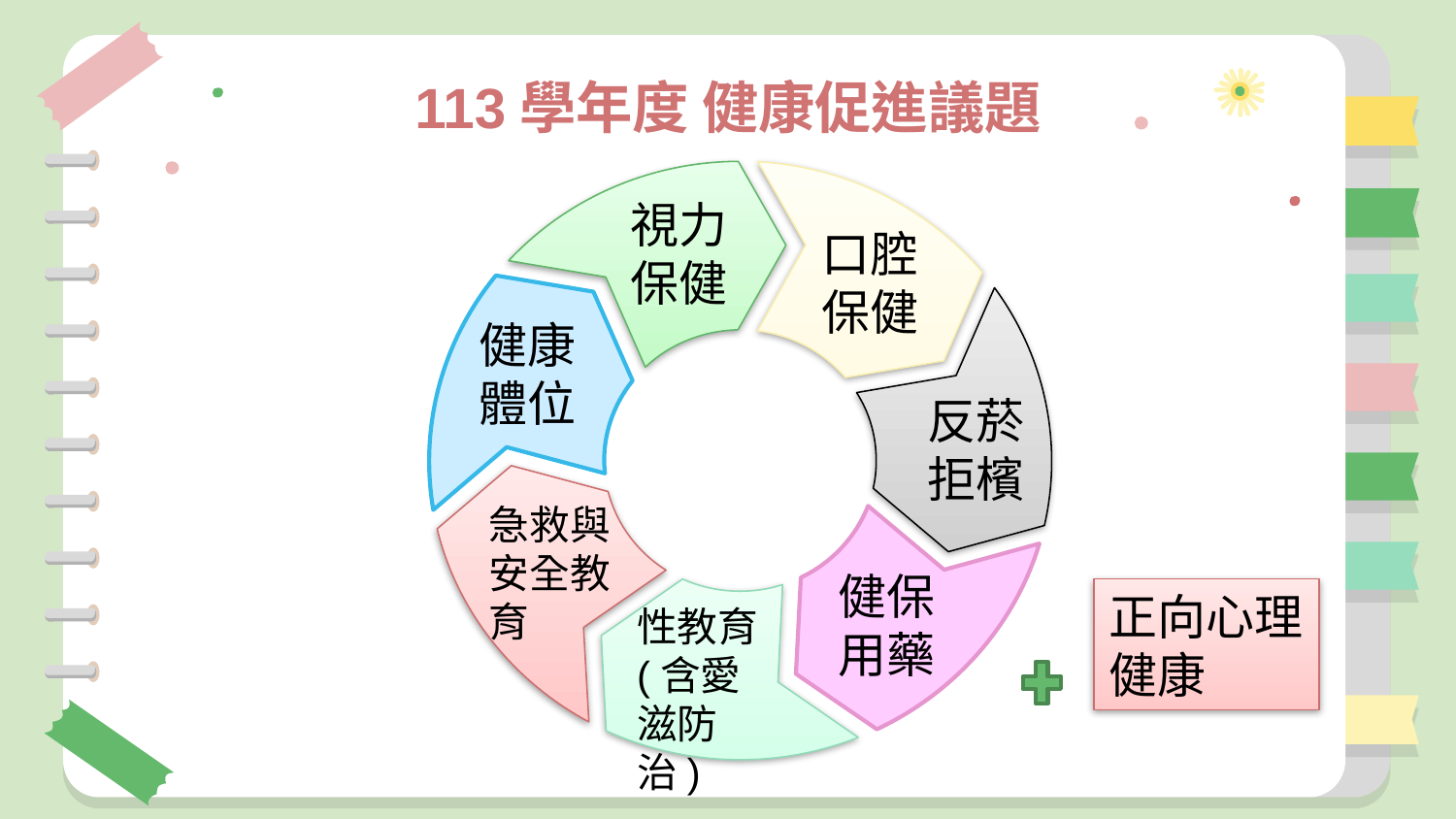

# 113學年度 健康促進議題

視力
保健
口腔保健
健康
體位
反菸拒檳
急救與安全教育
健保用藥
正向心理健康
性教育(含愛滋防治)